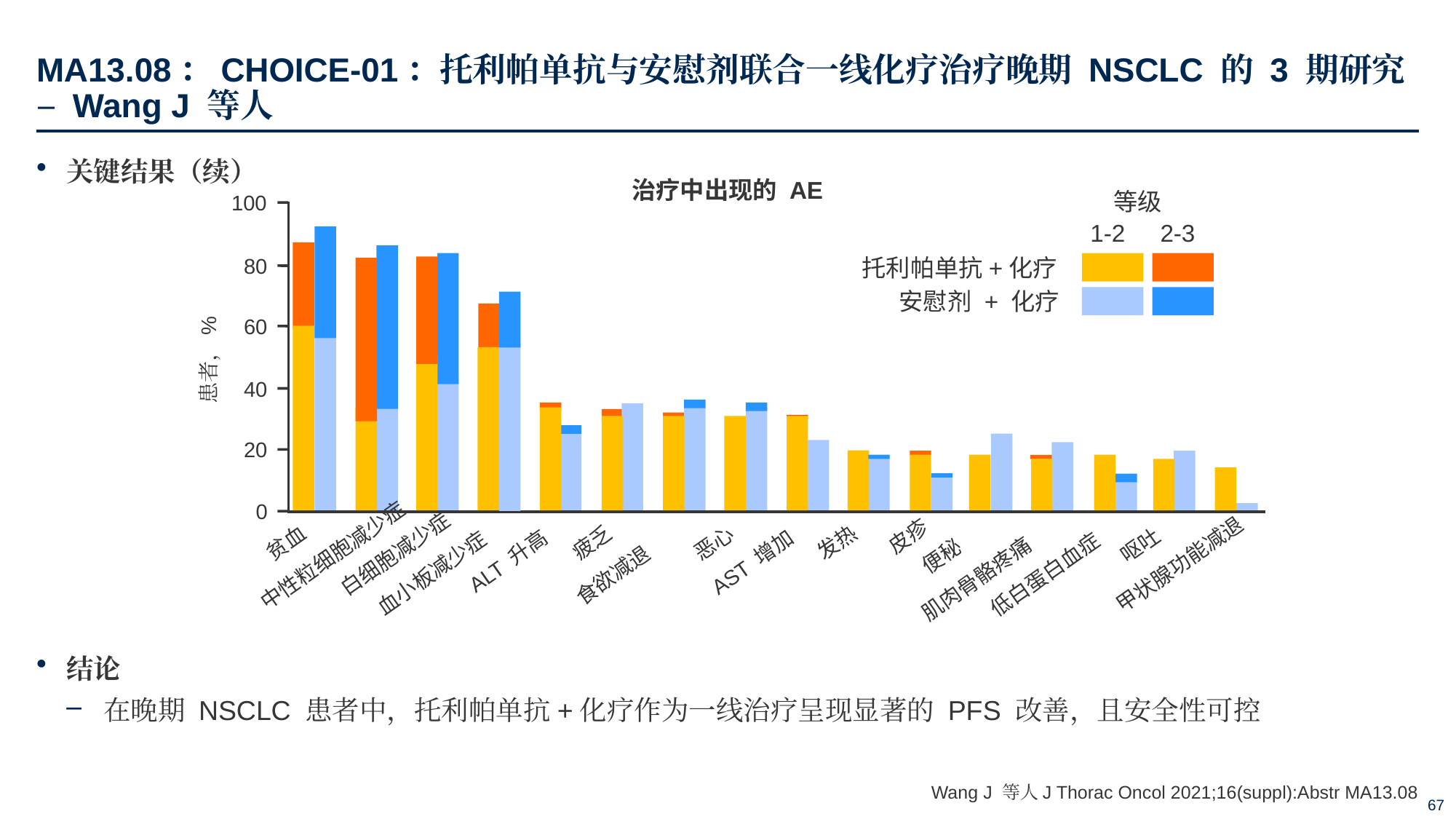

# MA13.08：CHOICE-01：托利帕单抗与安慰剂联合一线化疗治疗晚期 NSCLC 的 3 期研究 – Wang J 等人
关键结果（续）
结论
在晚期 NSCLC 患者中，托利帕单抗+化疗作为一线治疗呈现显著的 PFS 改善，且安全性可控
治疗中出现的 AE
等级
2-3
1-2
托利帕单抗+化疗

安慰剂 + 化疗

100

80

60

患者，%
40

20

0

皮疹
疲乏
发热
贫血
恶心
呕吐
白细胞减少症
中性粒细胞减少症
便秘
ALT 升高
AST 增加
甲状腺功能减退
血小板减少症
低白蛋白血症
食欲减退
肌肉骨骼疼痛
Wang J 等人J Thorac Oncol 2021;16(suppl):Abstr MA13.08